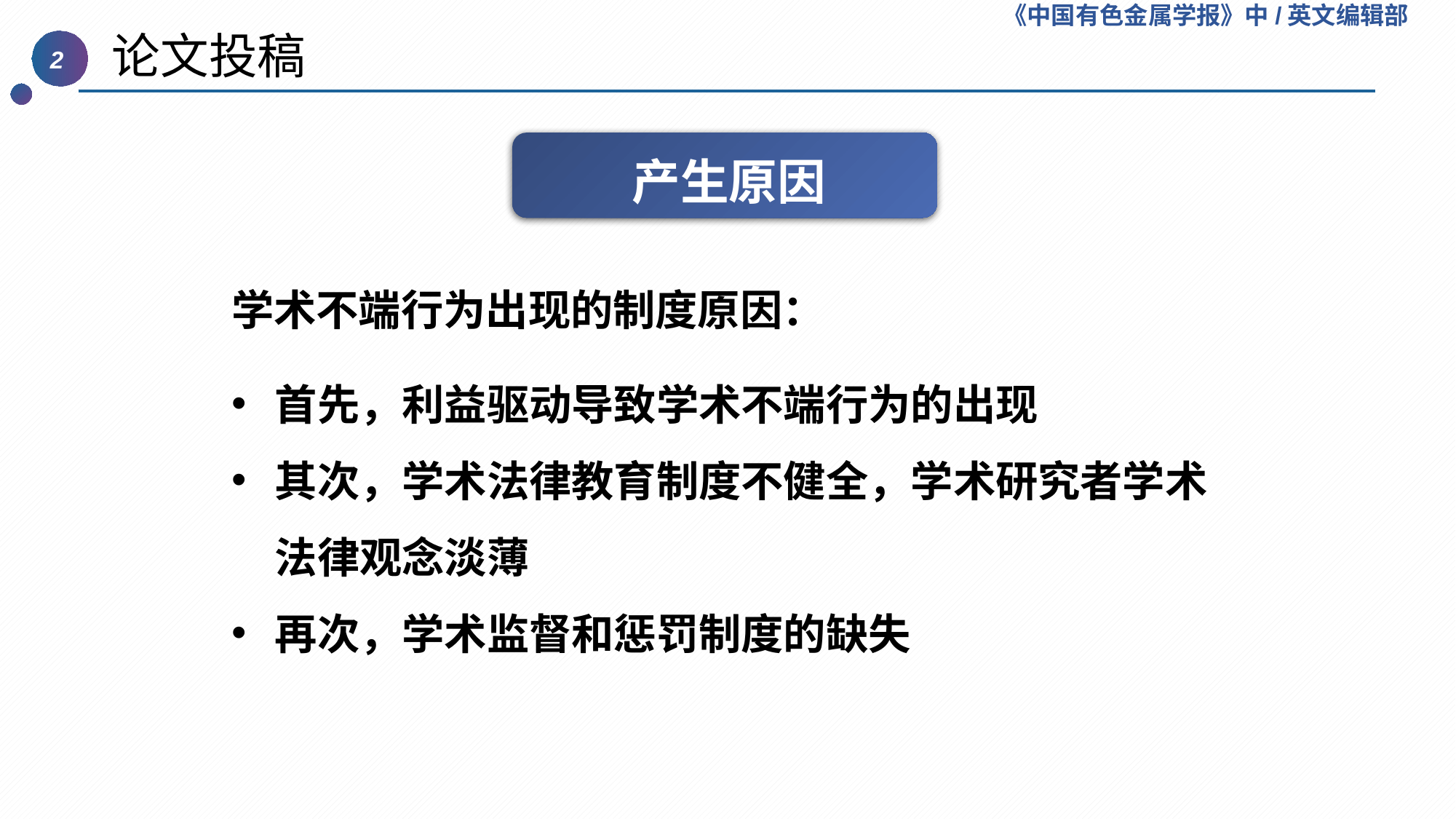

《中国有色金属学报》中/英文编辑部

      论文投稿

2

产生原因
学术不端行为出现的制度原因：
首先，利益驱动导致学术不端行为的出现
其次，学术法律教育制度不健全，学术研究者学术法律观念淡薄
再次，学术监督和惩罚制度的缺失